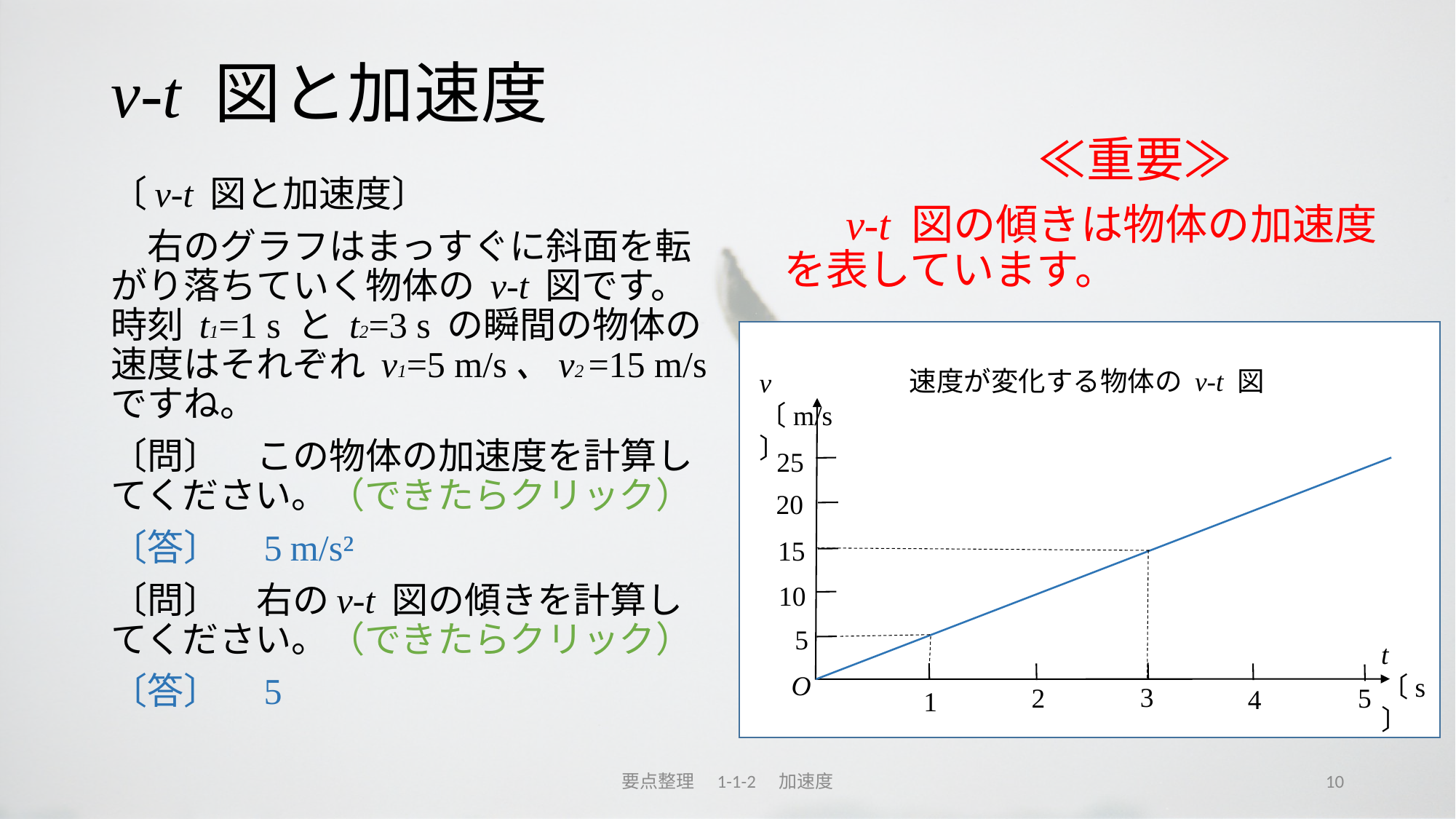

# v-t 図と加速度
　　　　　　≪重要≫
　 v-t 図の傾きは物体の加速度を表しています。

〔v-t 図と加速度〕
　右のグラフはまっすぐに斜面を転がり落ちていく物体の v-t 図です。時刻 t1=1 s と t2=3 s の瞬間の物体の速度はそれぞれ v1=5 m/s、v2 =15 m/s ですね。
〔問〕　この物体の加速度を計算してください。（できたらクリック）
〔答〕　5 m/s²
〔問〕　右のv-t 図の傾きを計算してください。（できたらクリック）
〔答〕　5

速度が変化する物体の v-t 図
v 〔m/s〕
25
20
15
10
5
t 〔s〕
O
3
5
2
4
1
要点整理　1-1-2　加速度
10